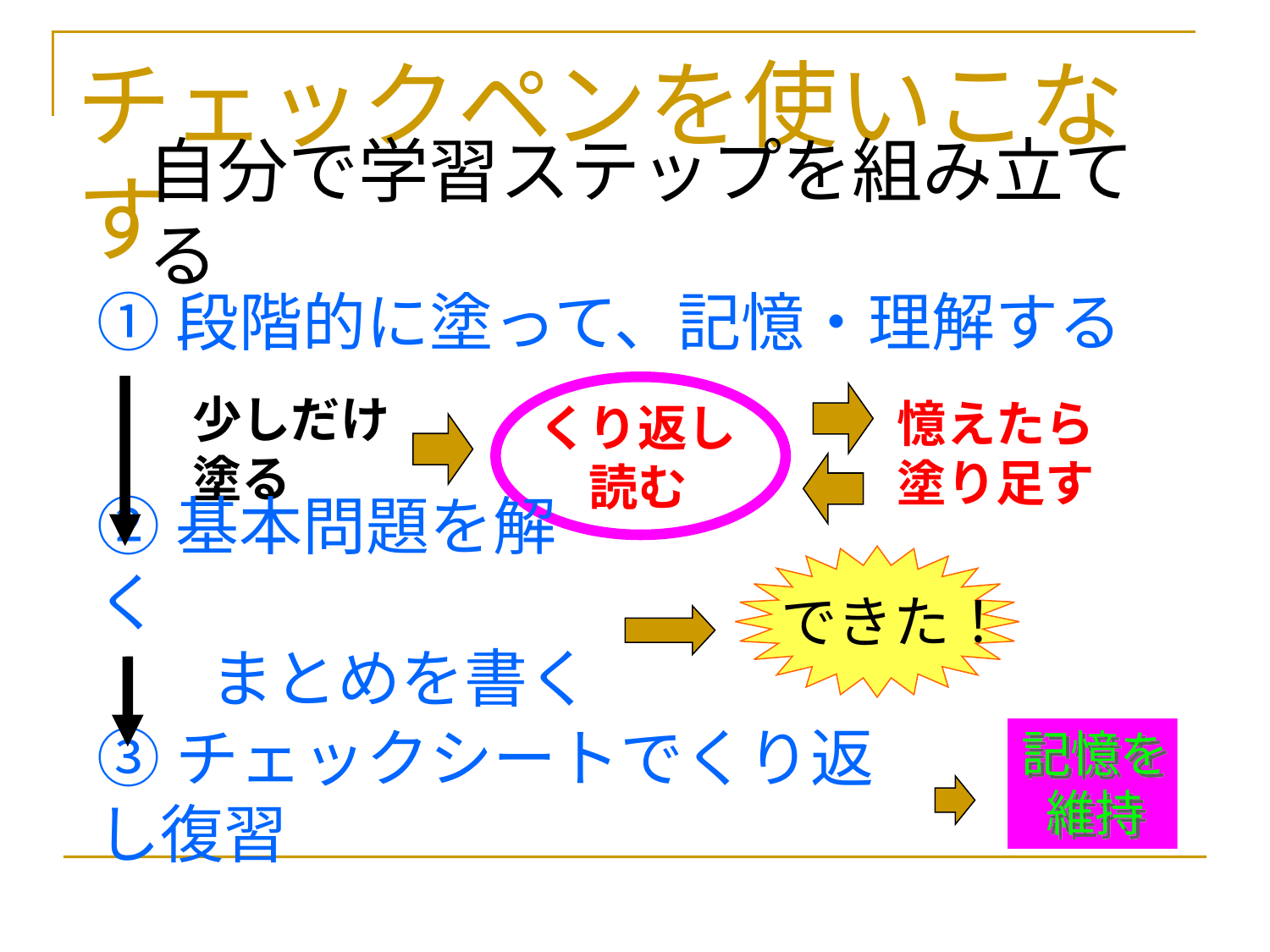

# チェックペンを使いこなす
自分で学習ステップを組み立てる

①段階的に塗って、記憶・理解する

少しだけ
塗る

憶えたら塗り足す
くり返し
読む

できた！
②基本問題を解く
　　まとめを書く

記憶を
維持

③チェックシートでくり返し復習